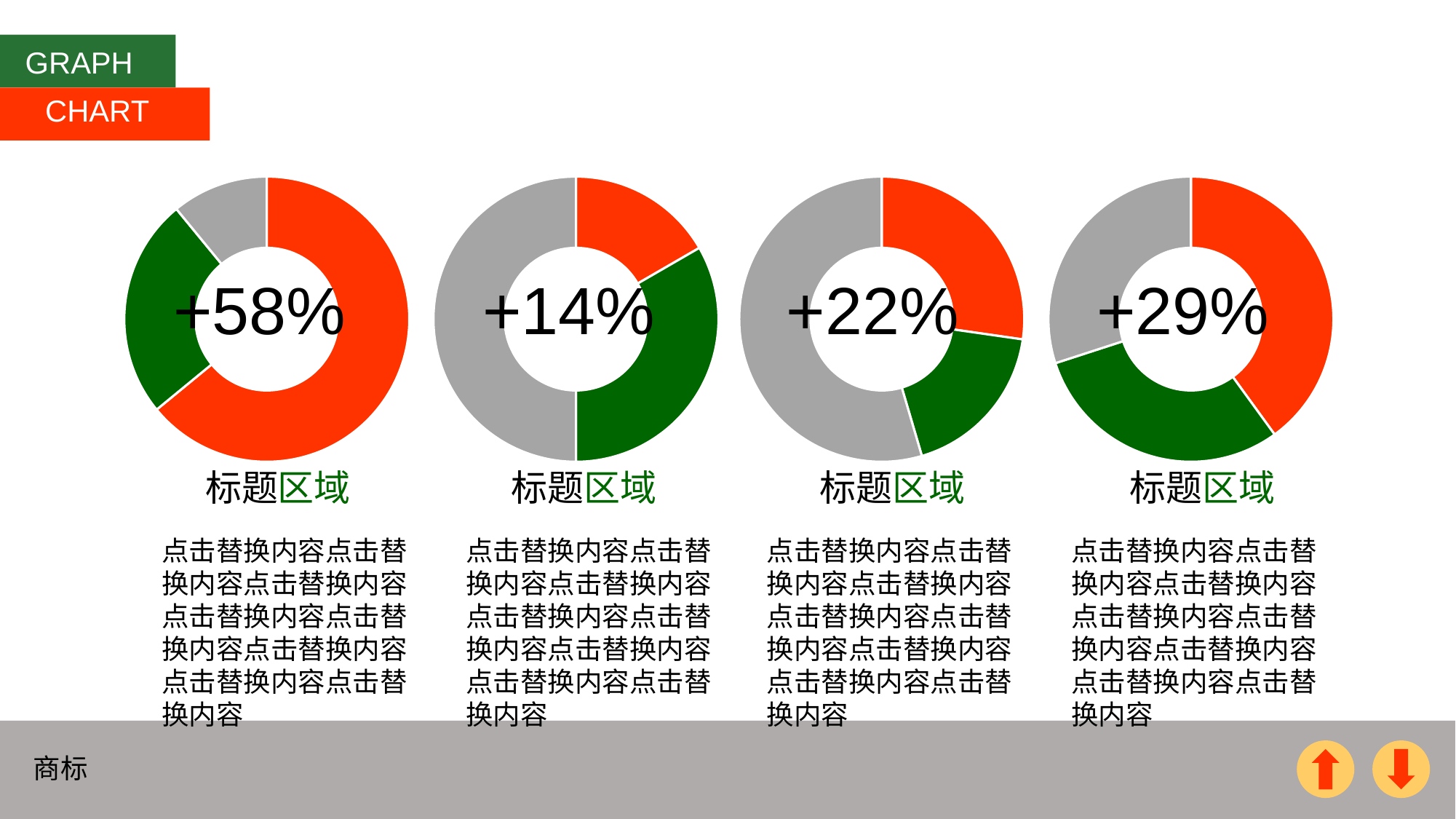

GRAPH
CHART

### Chart

| Category | 销售额 |
|---|---|
| 第一季度 | 8.2 |
| 第二季度 | 3.2 |
| 第三季度 | 1.4 |

### Chart

| Category | 销售额 |
|---|---|
| 第一季度 | 2.0 |
| 第二季度 | 4.0 |
| 第三季度 | 6.0 |

### Chart

| Category | 销售额 |
|---|---|
| 第一季度 | 3.0 |
| 第二季度 | 2.0 |
| 第三季度 | 6.0 |

### Chart

| Category | 销售额 |
|---|---|
| 第一季度 | 4.0 |
| 第二季度 | 3.0 |
| 第三季度 | 3.0 |
+58%
+14%
+22%
+29%
标题区域
标题区域
标题区域
标题区域
点击替换内容点击替换内容点击替换内容点击替换内容点击替换内容点击替换内容点击替换内容点击替换内容
点击替换内容点击替换内容点击替换内容点击替换内容点击替换内容点击替换内容点击替换内容点击替换内容
点击替换内容点击替换内容点击替换内容点击替换内容点击替换内容点击替换内容点击替换内容点击替换内容
点击替换内容点击替换内容点击替换内容点击替换内容点击替换内容点击替换内容点击替换内容点击替换内容